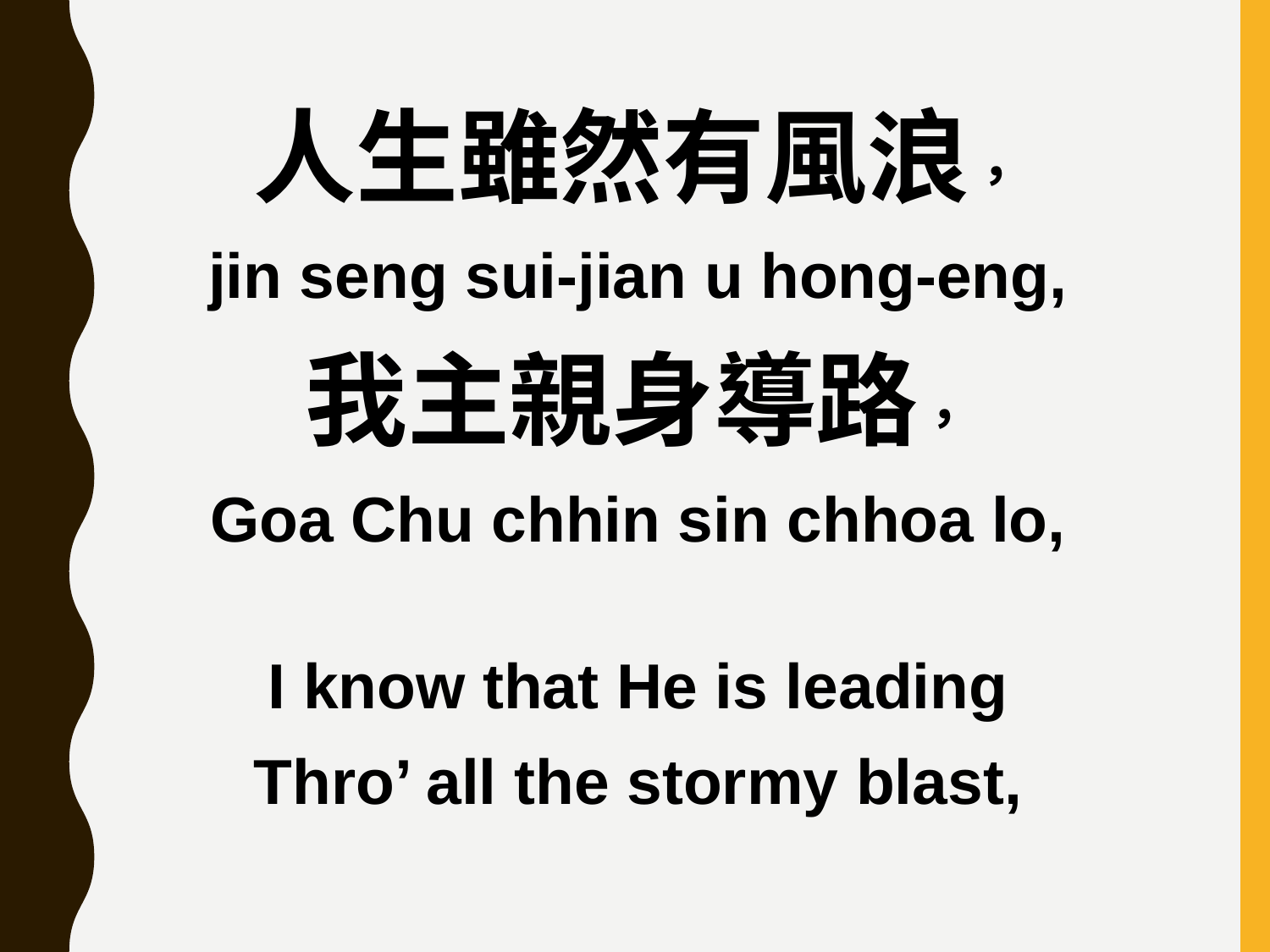

人生雖然有風浪，
jin seng sui-jian u hong-eng,
我主親身導路，
Goa Chu chhin sin chhoa lo,

I know that He is leading
Thro’ all the stormy blast,